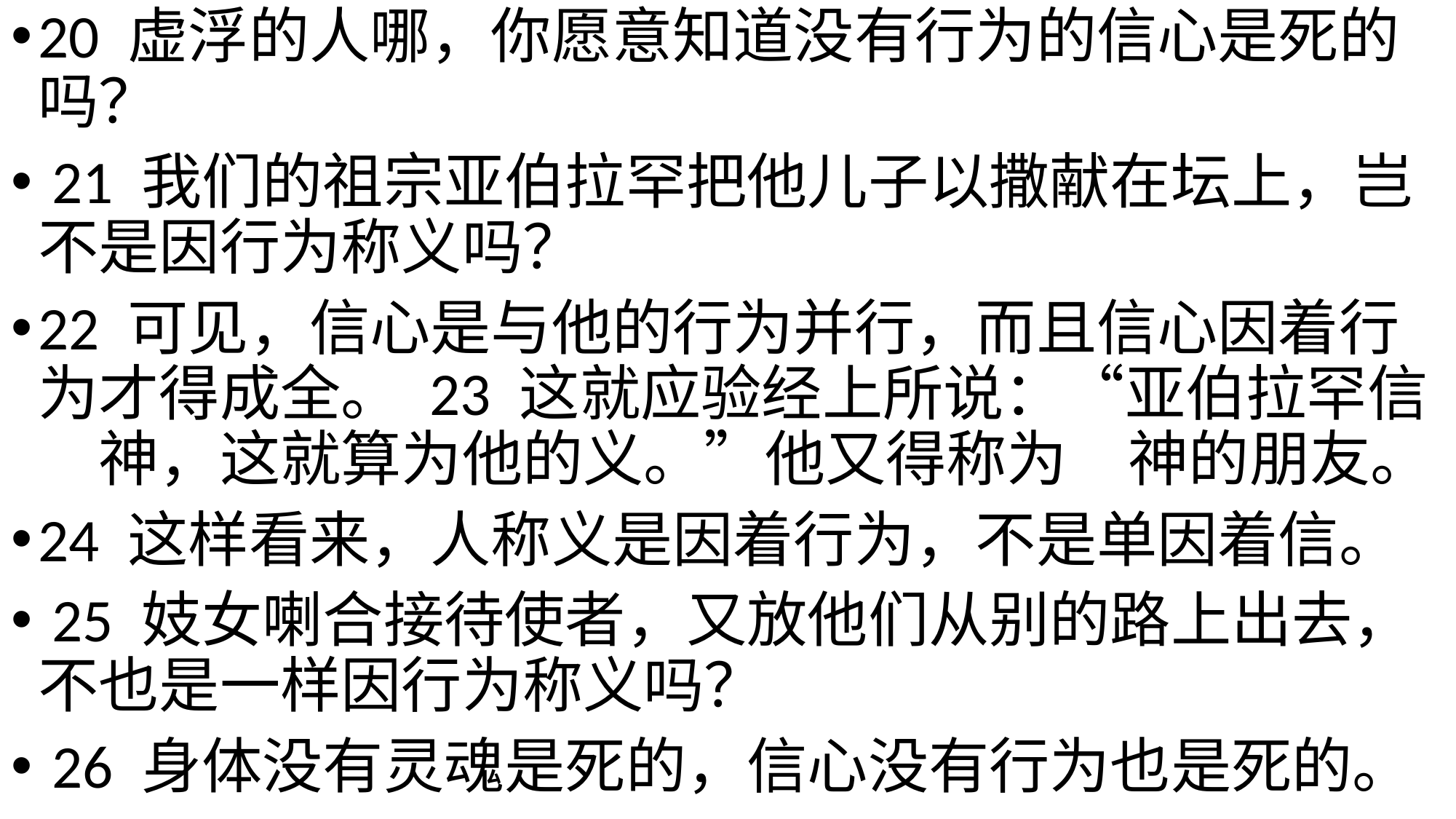

20 虚浮的人哪，你愿意知道没有行为的信心是死的吗？
 21 我们的祖宗亚伯拉罕把他儿子以撒献在坛上，岂不是因行为称义吗？
22 可见，信心是与他的行为并行，而且信心因着行为才得成全。 23 这就应验经上所说：“亚伯拉罕信　神，这就算为他的义。”他又得称为　神的朋友。
24 这样看来，人称义是因着行为，不是单因着信。
 25 妓女喇合接待使者，又放他们从别的路上出去，不也是一样因行为称义吗？
 26 身体没有灵魂是死的，信心没有行为也是死的。